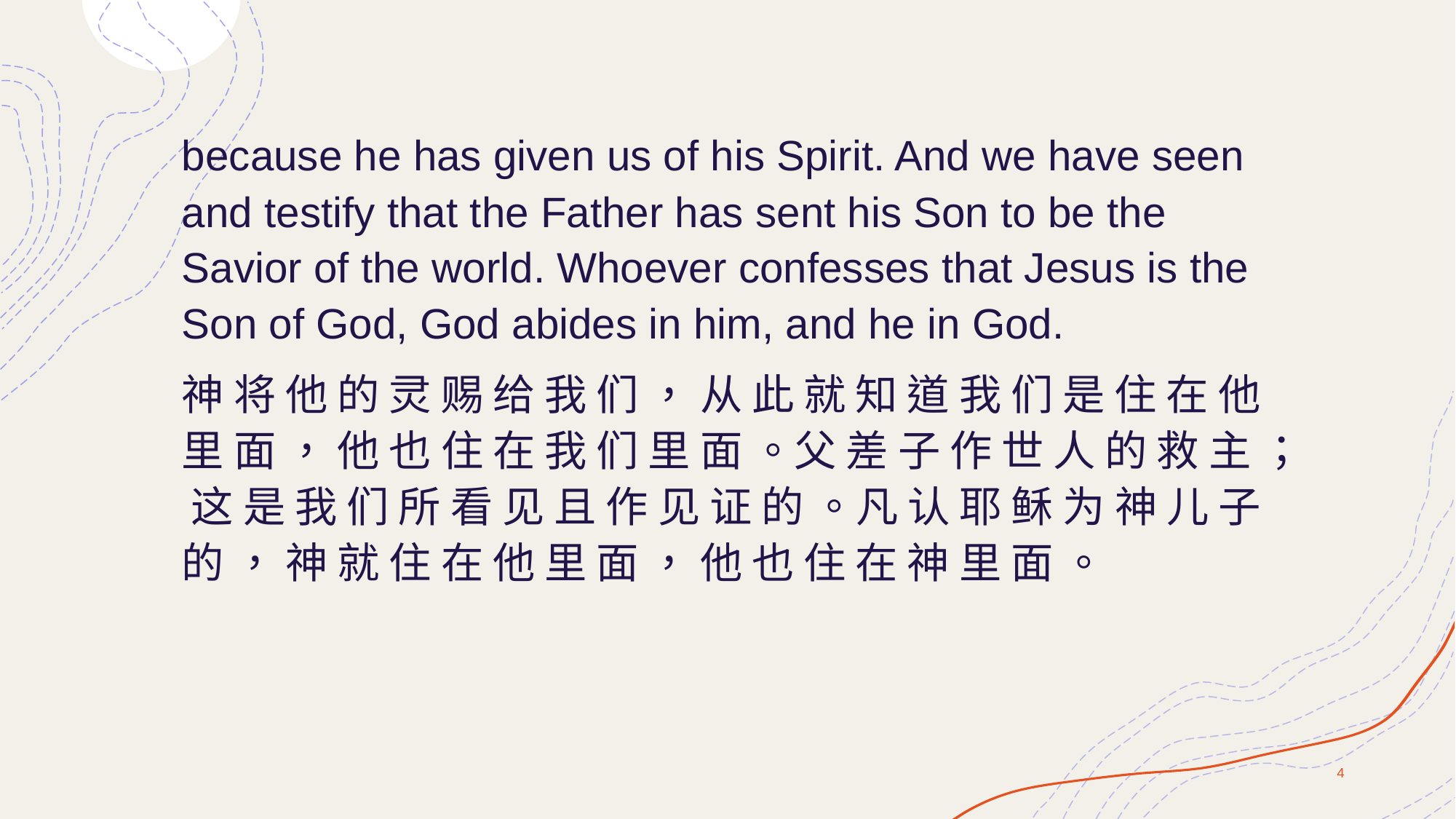

because he has given us of his Spirit. And we have seen and testify that the Father has sent his Son to be the Savior of the world. Whoever confesses that Jesus is the Son of God, God abides in him, and he in God.
神 将 他 的 灵 赐 给 我 们 ， 从 此 就 知 道 我 们 是 住 在 他 里 面 ， 他 也 住 在 我 们 里 面 。父 差 子 作 世 人 的 救 主 ； 这 是 我 们 所 看 见 且 作 见 证 的 。凡 认 耶 稣 为 神 儿 子 的 ， 神 就 住 在 他 里 面 ， 他 也 住 在 神 里 面 。
4